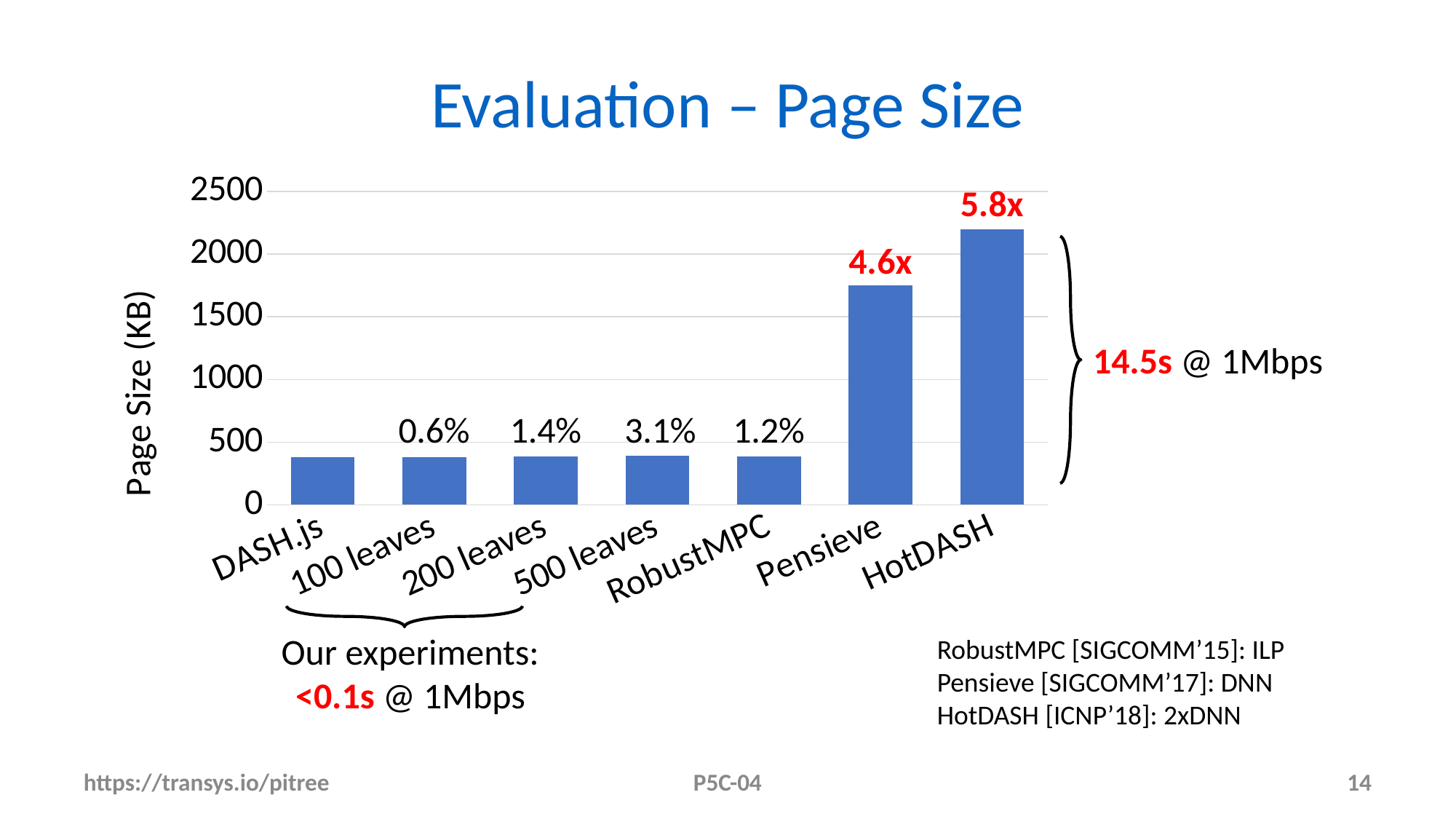

# Evaluation – Page Size

### Chart

| Category | 系列 1 |
|---|---|
| DASH.js | 380.53613 |
| 100 leaves | 382.64314 |
| 200 leaves | 385.7207 |
| 500 leaves | 392.28265 |
| RobustMPC | 385.0 |
| Pensieve | 1750.0 |
| HotDASH | 2196.0 |
14.5s @ 1Mbps

Our experiments:
<0.1s @ 1Mbps
RobustMPC [SIGCOMM’15]: ILP
Pensieve [SIGCOMM’17]: DNN
HotDASH [ICNP’18]: 2xDNN
https://transys.io/pitree
P5C-04
14